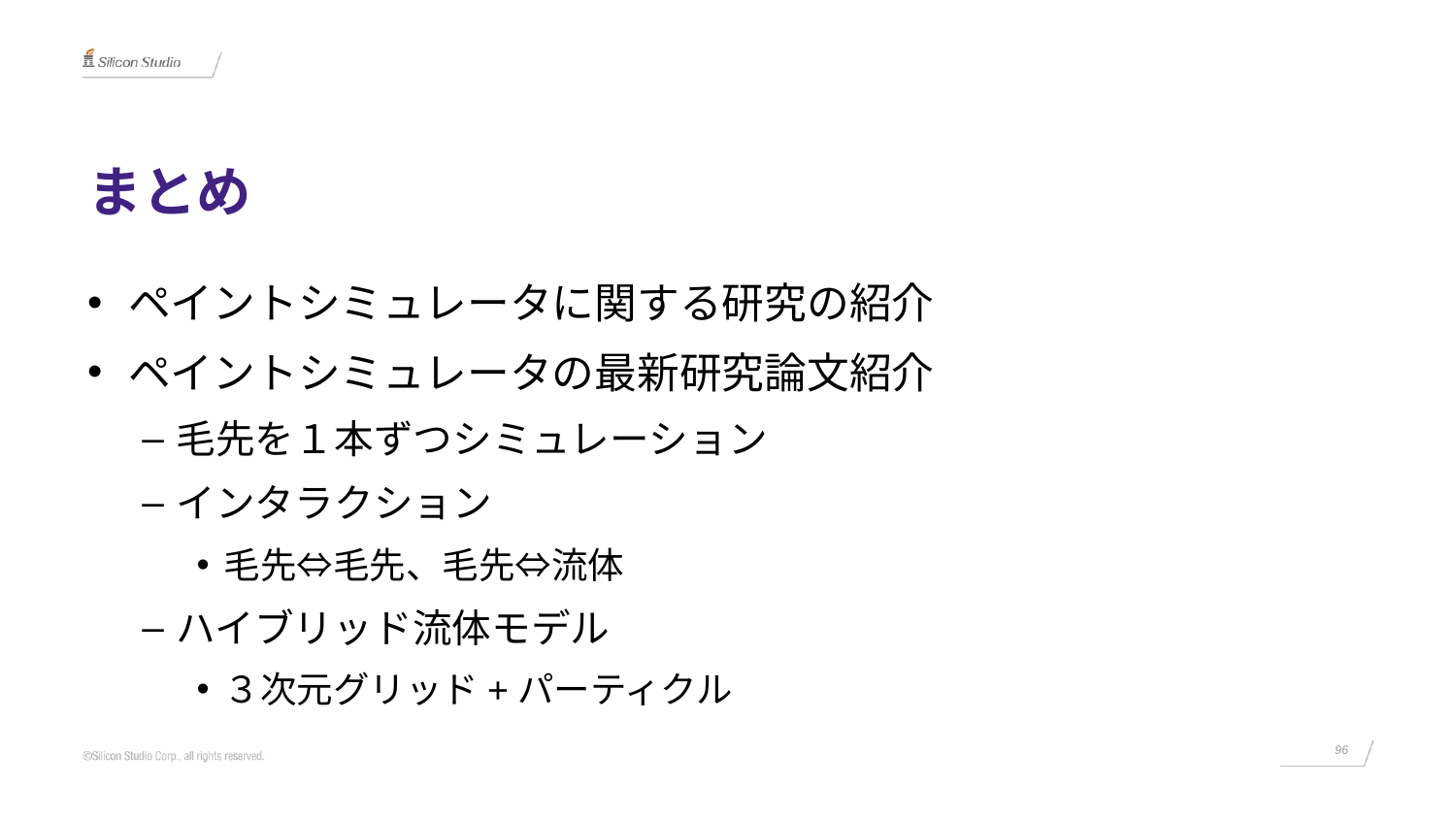

# まとめ
ペイントシミュレータに関する研究の紹介
ペイントシミュレータの最新研究論文紹介
毛先を１本ずつシミュレーション
インタラクション
毛先⇔毛先、毛先⇔流体
ハイブリッド流体モデル
３次元グリッド+パーティクル

96